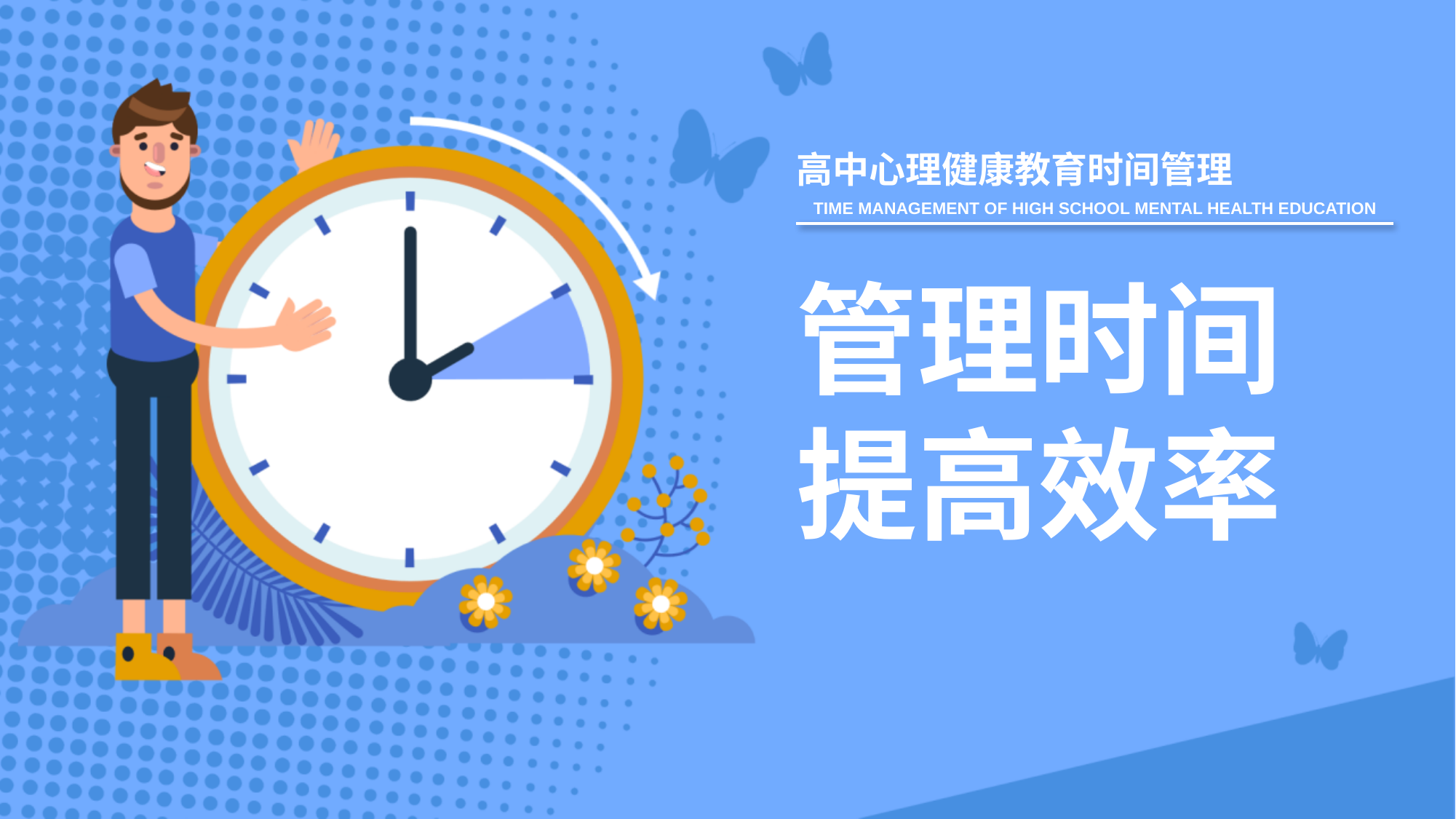

高中心理健康教育时间管理
TIME MANAGEMENT OF HIGH SCHOOL MENTAL HEALTH EDUCATION
管理时间
提高效率